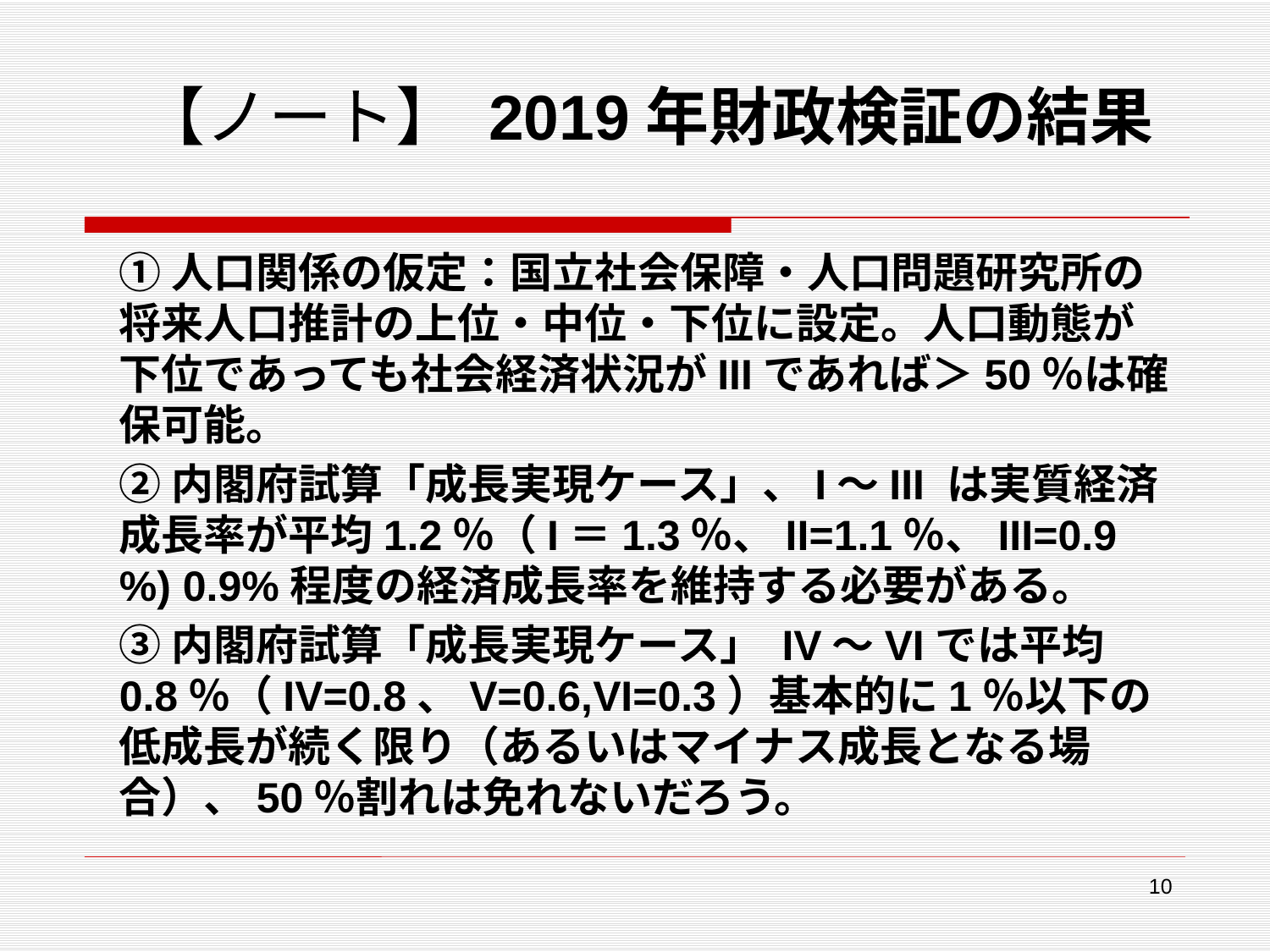

# 【ノート】 2019年財政検証の結果
①人口関係の仮定：国立社会保障・人口問題研究所の将来人口推計の上位・中位・下位に設定。人口動態が下位であっても社会経済状況がIIIであれば＞50％は確保可能。
②内閣府試算「成長実現ケース」、I～III は実質経済成長率が平均1.2％（I＝1.3％、II=1.1％、III=0.9 %) 0.9%程度の経済成長率を維持する必要がある。
③内閣府試算「成長実現ケース」 IV～VIでは平均0.8％（IV=0.8、V=0.6,VI=0.3）基本的に1％以下の低成長が続く限り（あるいはマイナス成長となる場合）、50％割れは免れないだろう。

10